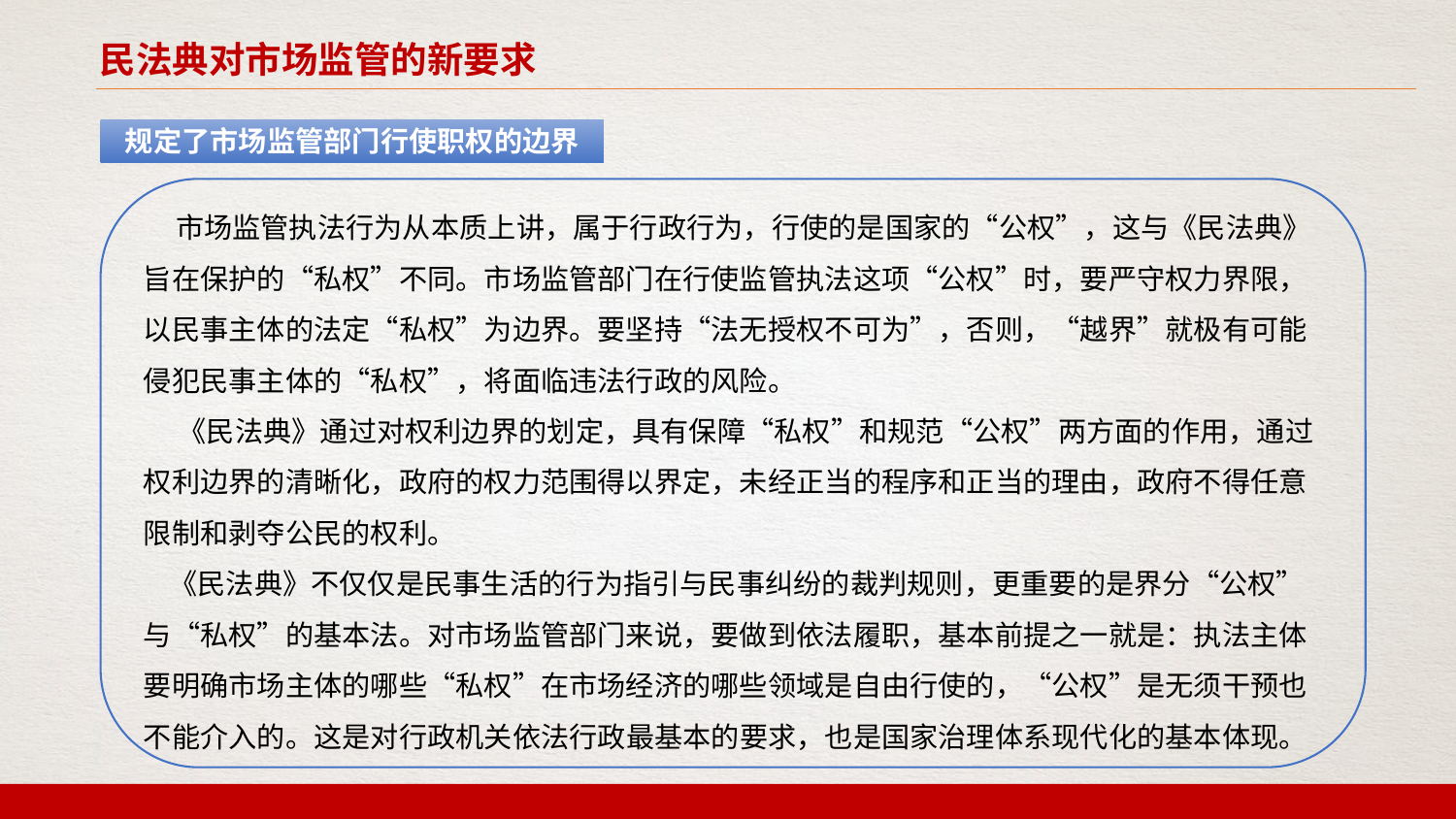

民法典对市场监管的新要求
规定了市场监管部门行使职权的边界
    市场监管执法行为从本质上讲，属于行政行为，行使的是国家的“公权”，这与《民法典》旨在保护的“私权”不同。市场监管部门在行使监管执法这项“公权”时，要严守权力界限，以民事主体的法定“私权”为边界。要坚持“法无授权不可为”，否则，“越界”就极有可能侵犯民事主体的“私权”，将面临违法行政的风险。
　 《民法典》通过对权利边界的划定，具有保障“私权”和规范“公权”两方面的作用，通过权利边界的清晰化，政府的权力范围得以界定，未经正当的程序和正当的理由，政府不得任意限制和剥夺公民的权利。
   《民法典》不仅仅是民事生活的行为指引与民事纠纷的裁判规则，更重要的是界分“公权”与“私权”的基本法。对市场监管部门来说，要做到依法履职，基本前提之一就是：执法主体要明确市场主体的哪些“私权”在市场经济的哪些领域是自由行使的，“公权”是无须干预也不能介入的。这是对行政机关依法行政最基本的要求，也是国家治理体系现代化的基本体现。